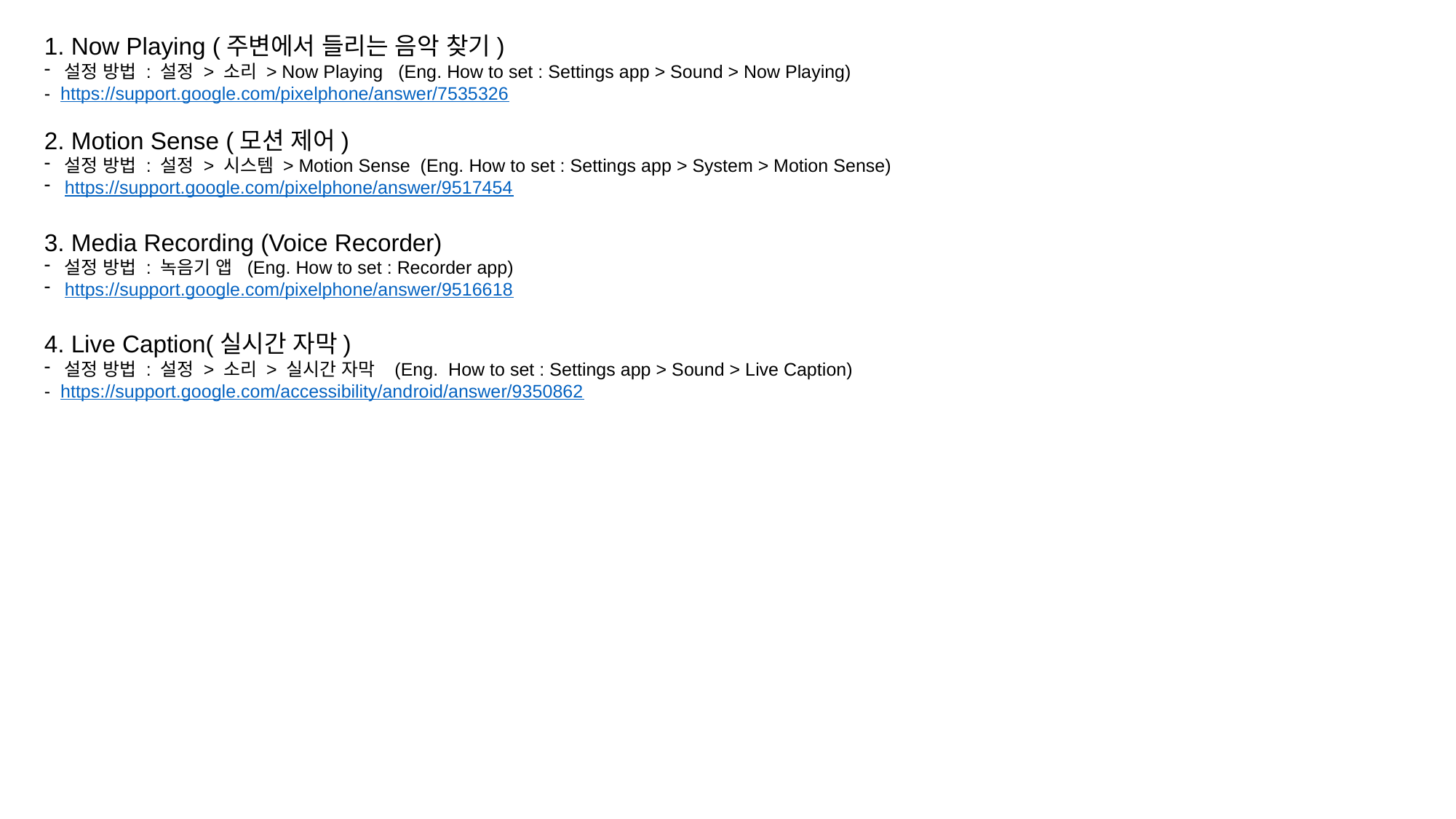

1. Now Playing (주변에서 들리는 음악 찾기)
설정 방법 : 설정 > 소리 > Now Playing   (Eng. How to set : Settings app > Sound > Now Playing)
-  https://support.google.com/pixelphone/answer/7535326

2. Motion Sense (모션 제어)
설정 방법 : 설정 > 시스템 > Motion Sense  (Eng. How to set : Settings app > System > Motion Sense)
https://support.google.com/pixelphone/answer/9517454

3. Media Recording (Voice Recorder)
설정 방법 : 녹음기 앱  (Eng. How to set : Recorder app)
https://support.google.com/pixelphone/answer/9516618

4. Live Caption(실시간 자막)
설정 방법 : 설정 > 소리 > 실시간 자막   (Eng.  How to set : Settings app > Sound > Live Caption)
-  https://support.google.com/accessibility/android/answer/9350862